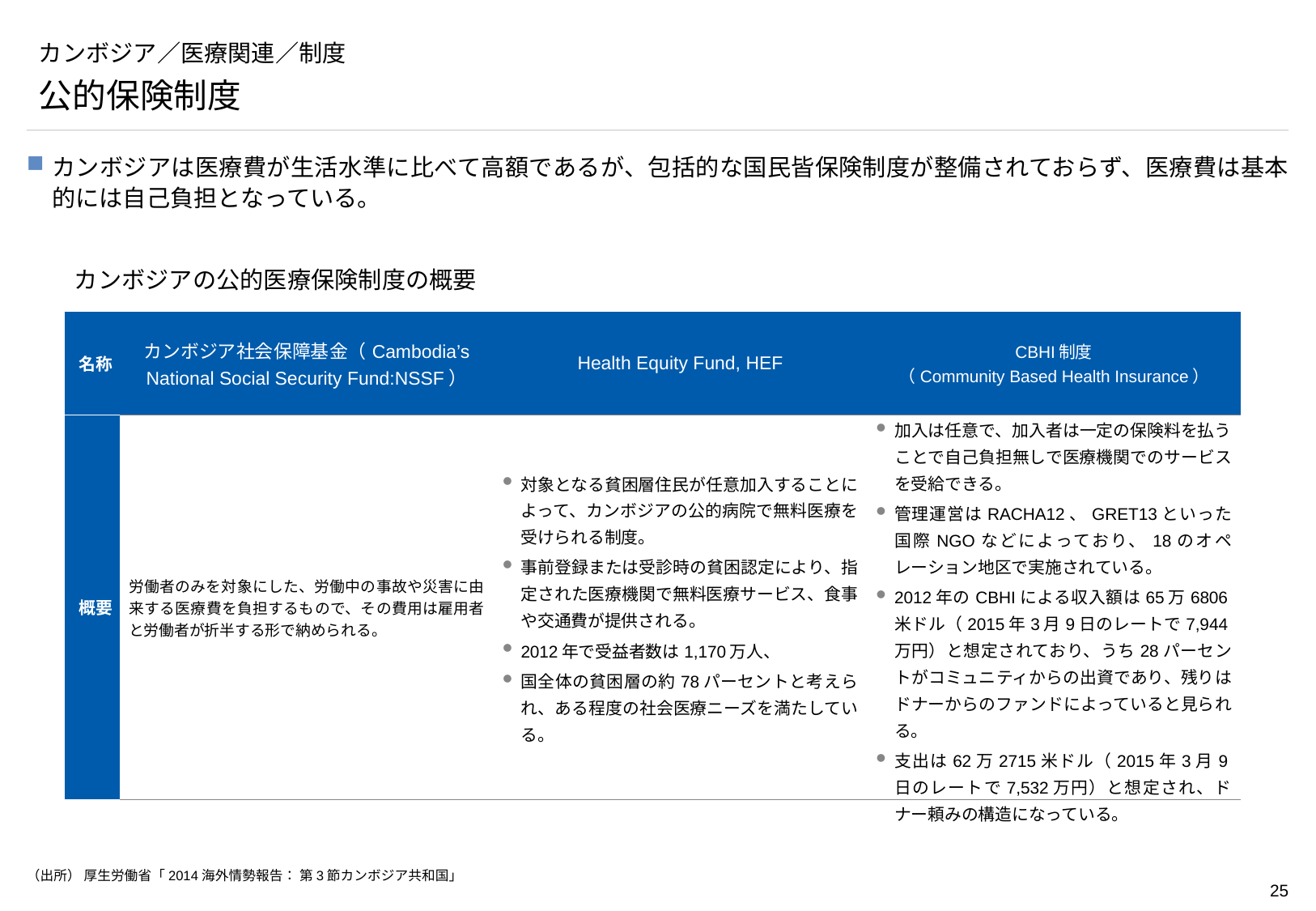

# カンボジア／医療関連／制度
公的保険制度
カンボジアは医療費が生活水準に比べて高額であるが、包括的な国民皆保険制度が整備されておらず、医療費は基本的には自己負担となっている。
カンボジアの公的医療保険制度の概要
| 名称 | カンボジア社会保障基金（Cambodia’s National Social Security Fund:NSSF） | Health Equity Fund, HEF | CBHI制度 （Community Based Health Insurance） |
| --- | --- | --- | --- |
| 概要 | 労働者のみを対象にした、労働中の事故や災害に由来する医療費を負担するもので、その費用は雇用者と労働者が折半する形で納められる。 | 対象となる貧困層住民が任意加入することによって、カンボジアの公的病院で無料医療を受けられる制度。 事前登録または受診時の貧困認定により、指定された医療機関で無料医療サービス、食事や交通費が提供される。 2012年で受益者数は1,170万人、 国全体の貧困層の約78パーセントと考えられ、ある程度の社会医療ニーズを満たしている。 | 加入は任意で、加入者は一定の保険料を払うことで自己負担無しで医療機関でのサービスを受給できる。 管理運営はRACHA12、GRET13といった国際NGOなどによっており、18のオペレーション地区で実施されている。 2012年のCBHIによる収入額は65万6806米ドル（2015年3月9日のレートで7,944万円）と想定されており、うち28パーセントがコミュニティからの出資であり、残りはドナーからのファンドによっていると見られる。 支出は62万2715米ドル（2015年3月9日のレートで7,532万円）と想定され、ドナー頼みの構造になっている。 |
（出所） 厚生労働省「2014海外情勢報告： 第3節カンボジア共和国」